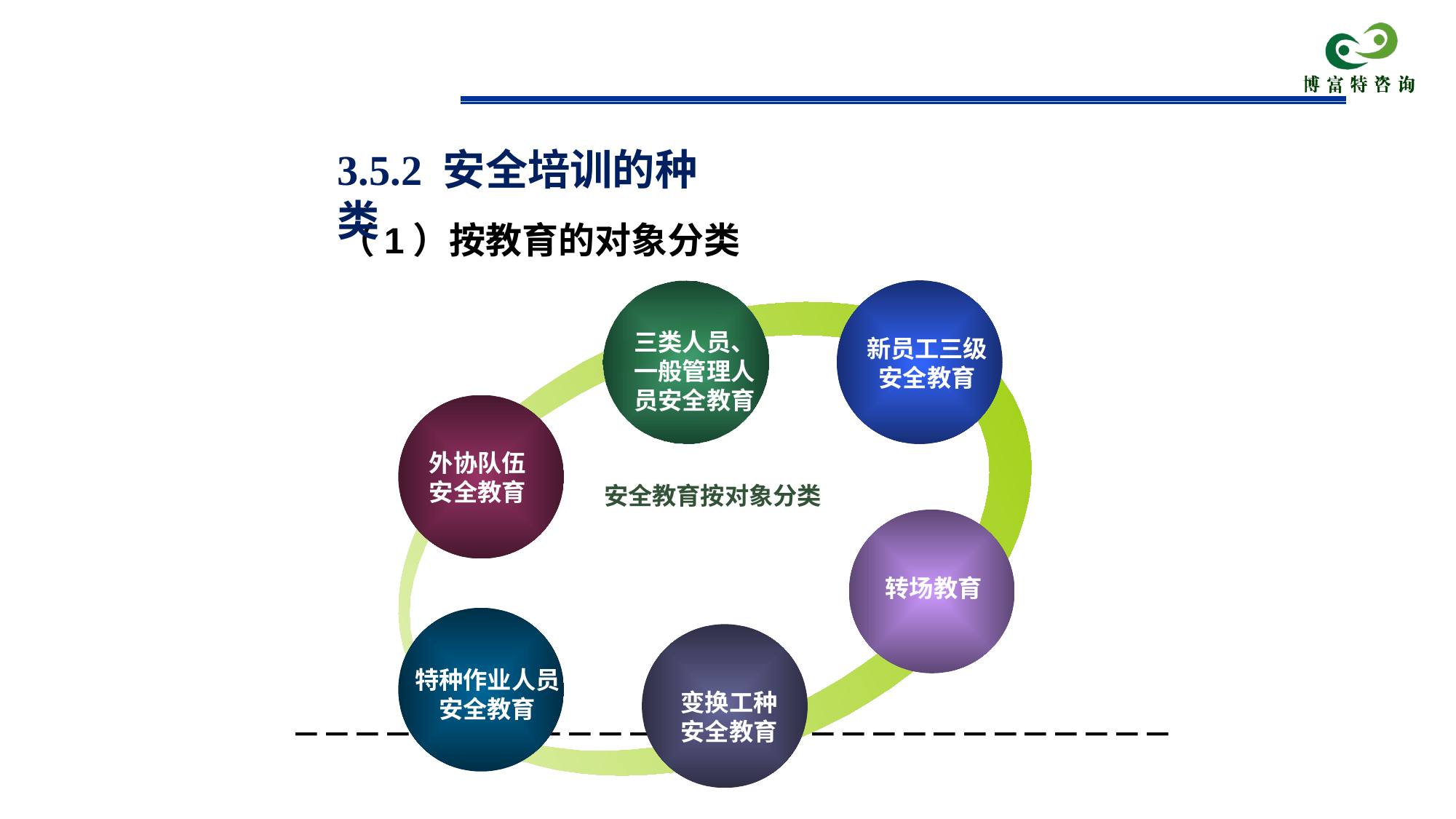

3.5.2 安全培训的种类
# （1）按教育的对象分类

三类人员、一般管理人员安全教育
新员工三级
安全教育

外协队伍
安全教育
安全教育按对象分类

转场教育

特种作业人员
安全教育
变换工种
安全教育
－－－－－－－－－－－－－－－－－－－－－－－－－－－－－